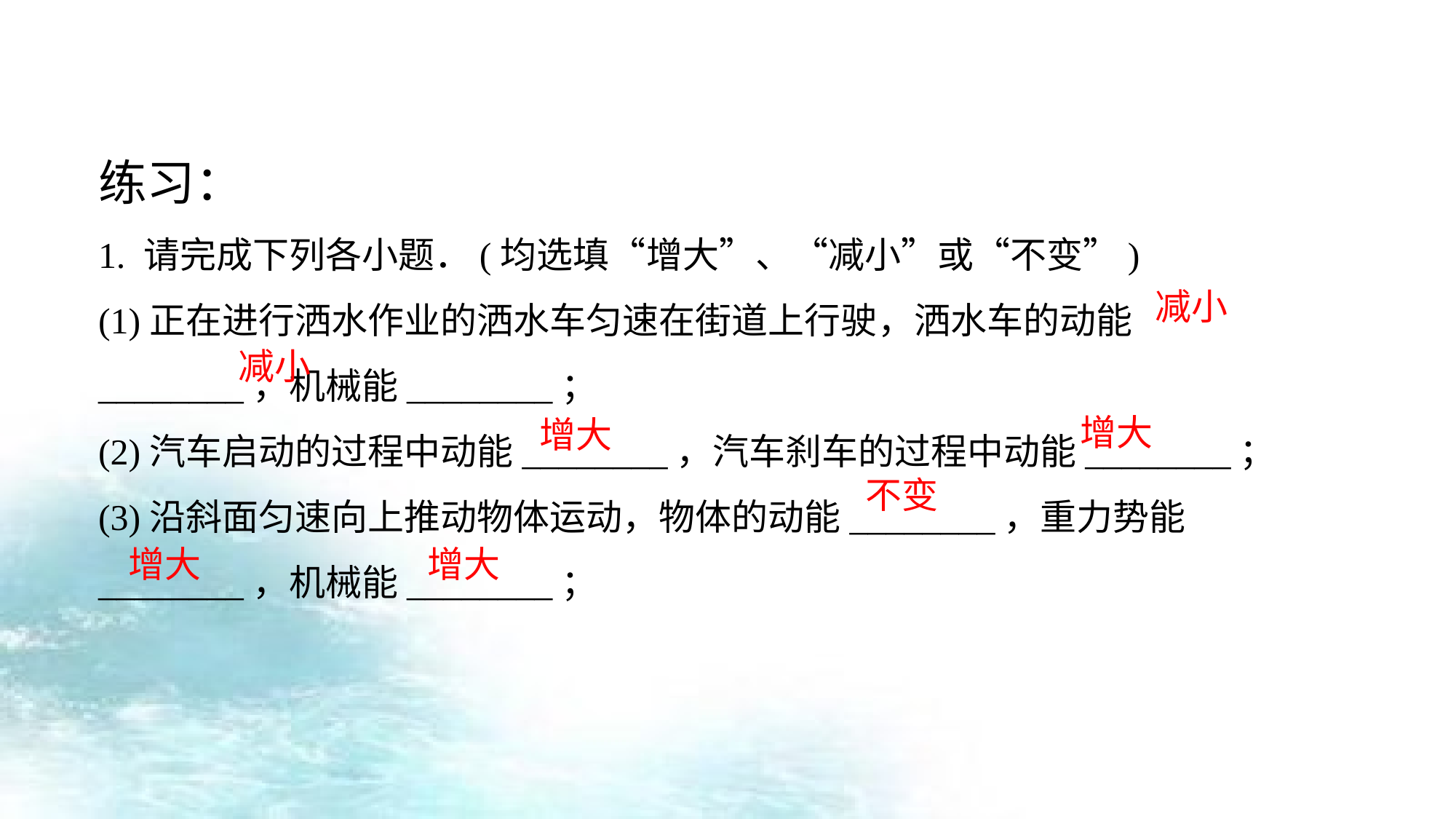

练习：
1. 请完成下列各小题．(均选填“增大”、“减小”或“不变”)
(1)正在进行洒水作业的洒水车匀速在街道上行驶，洒水车的动能________，机械能________；
(2)汽车启动的过程中动能________，汽车刹车的过程中动能________；
(3)沿斜面匀速向上推动物体运动，物体的动能________，重力势能________，机械能________；
减小
减小
增大
增大
不变
增大
增大